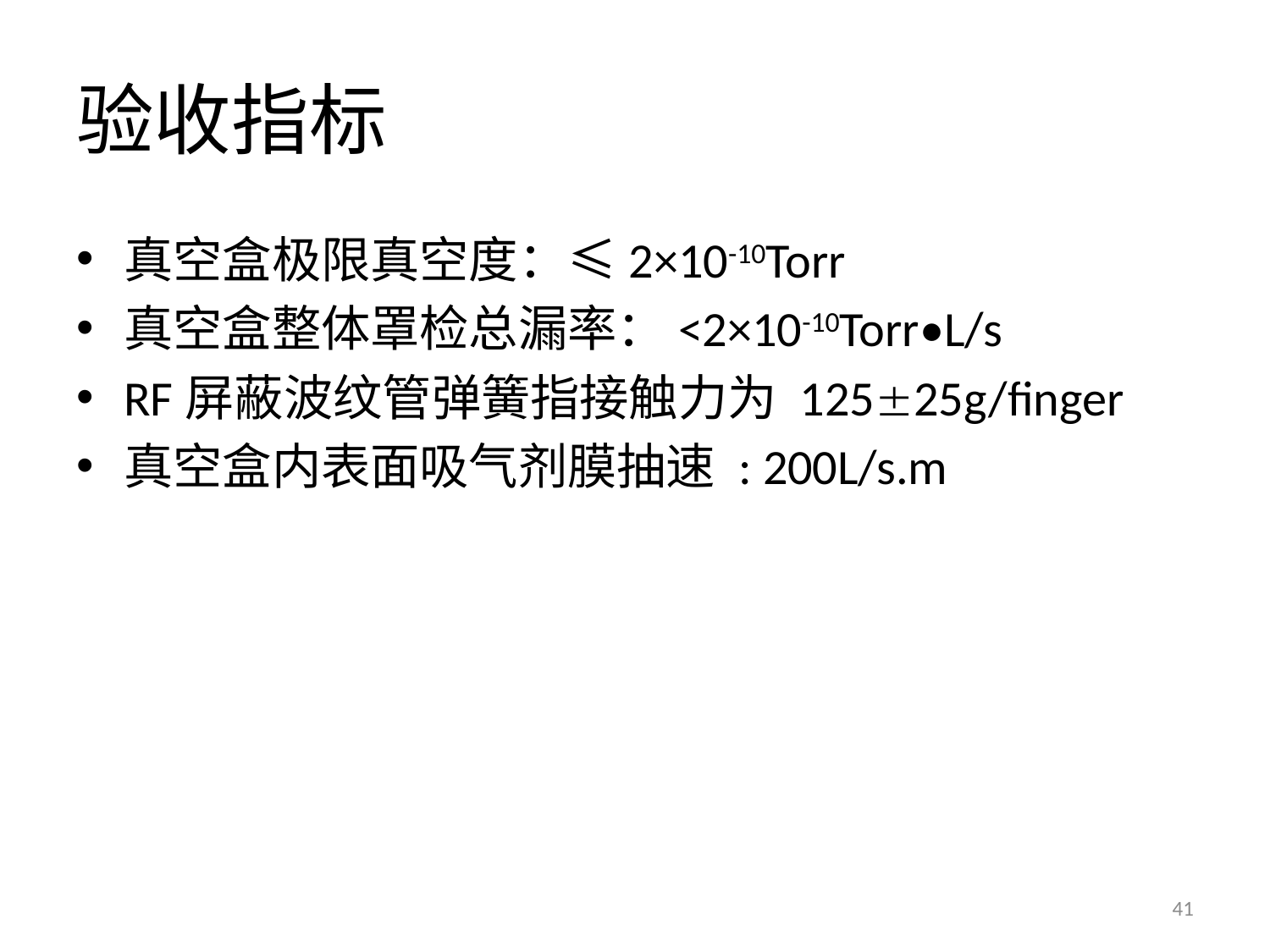

# 验收指标
真空盒极限真空度：≤2×10-10Torr
真空盒整体罩检总漏率：<2×10-10Torr•L/s
RF屏蔽波纹管弹簧指接触力为 125±25g/finger
真空盒内表面吸气剂膜抽速 : 200L/s.m

41